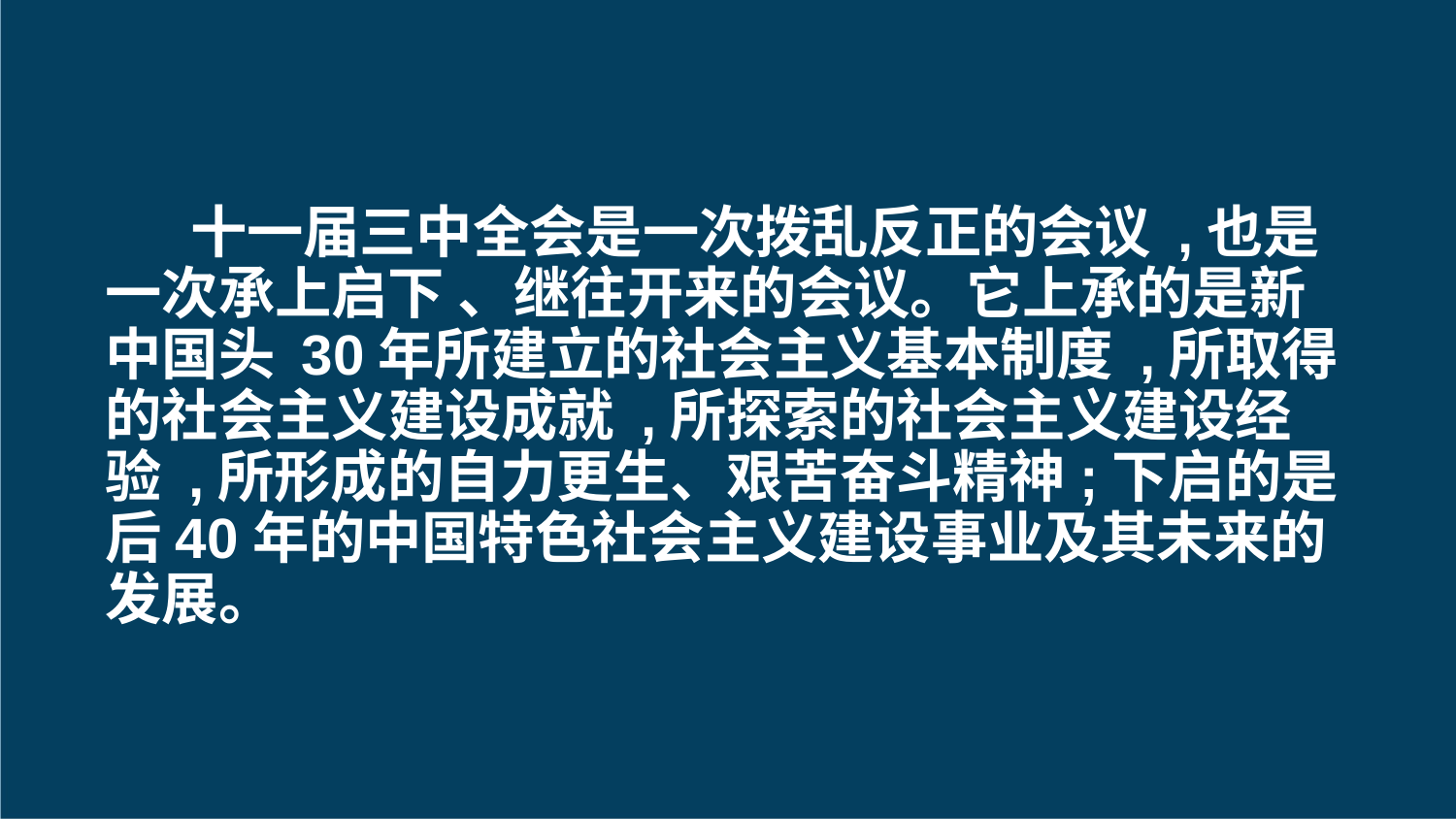

#
十一届三中全会是一次拨乱反正的会议 ,也是一次承上启下 、继往开来的会议。它上承的是新中国头 30年所建立的社会主义基本制度 ,所取得的社会主义建设成就 ,所探索的社会主义建设经验 ,所形成的自力更生、艰苦奋斗精神;下启的是后40年的中国特色社会主义建设事业及其未来的发展。